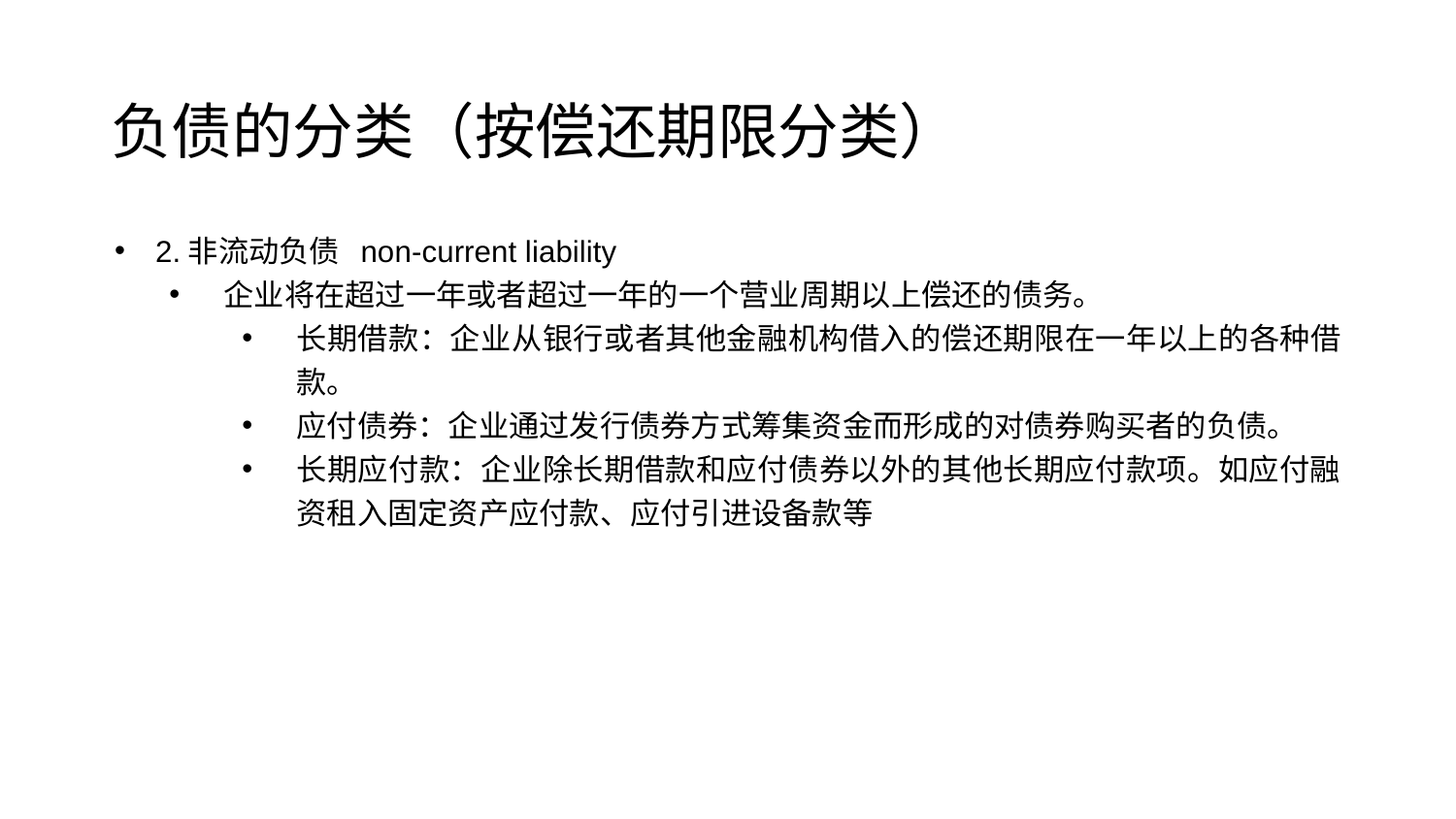

负债的分类（按偿还期限分类）
2.非流动负债  non-current liability
企业将在超过一年或者超过一年的一个营业周期以上偿还的债务。
长期借款：企业从银行或者其他金融机构借入的偿还期限在一年以上的各种借款。
应付债券：企业通过发行债券方式筹集资金而形成的对债券购买者的负债。
长期应付款：企业除长期借款和应付债券以外的其他长期应付款项。如应付融资租入固定资产应付款、应付引进设备款等